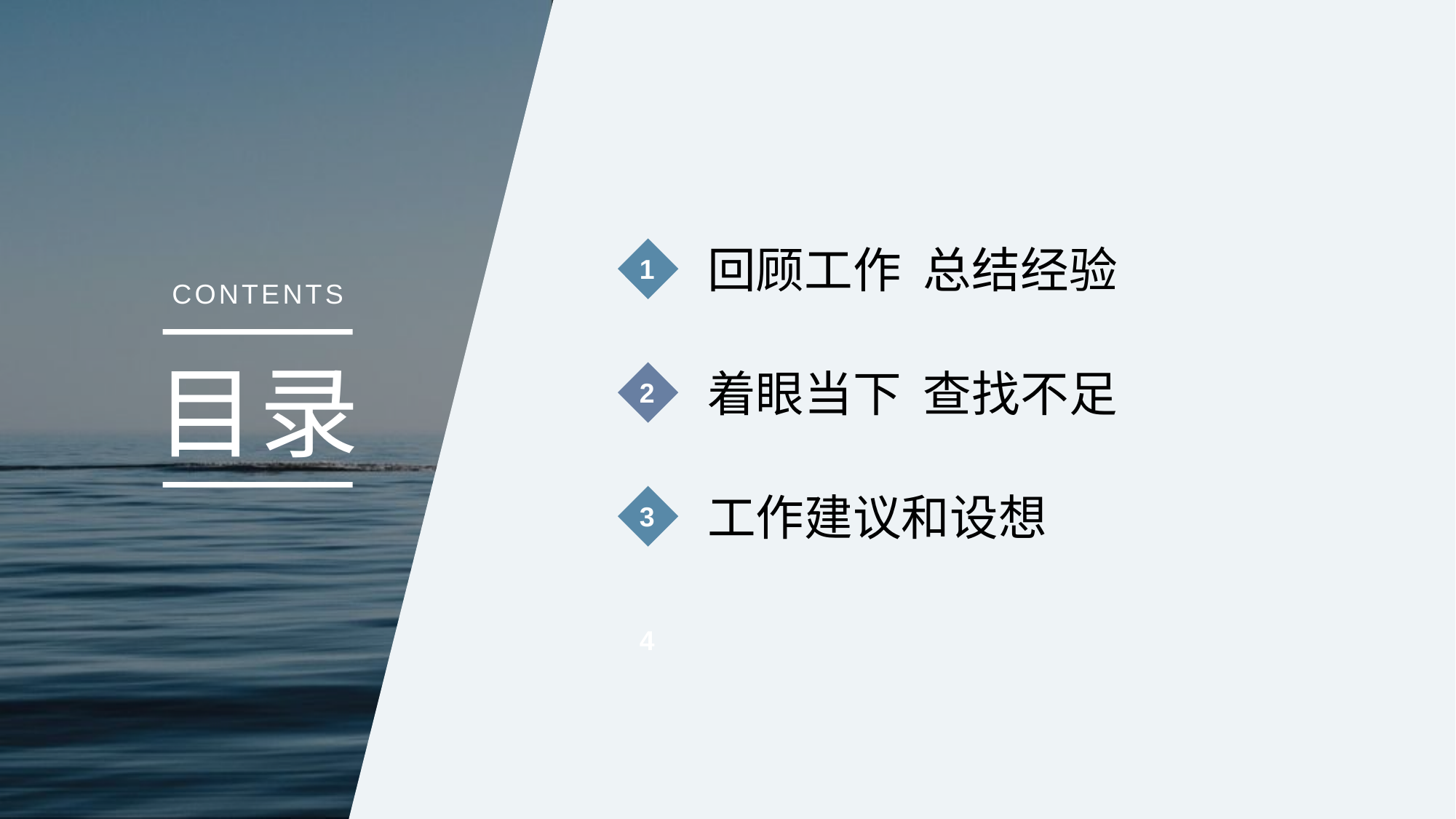

回顾工作  总结经验

1
CONTENTS

目录
着眼当下  查找不足

2
工作建议和设想

3
4